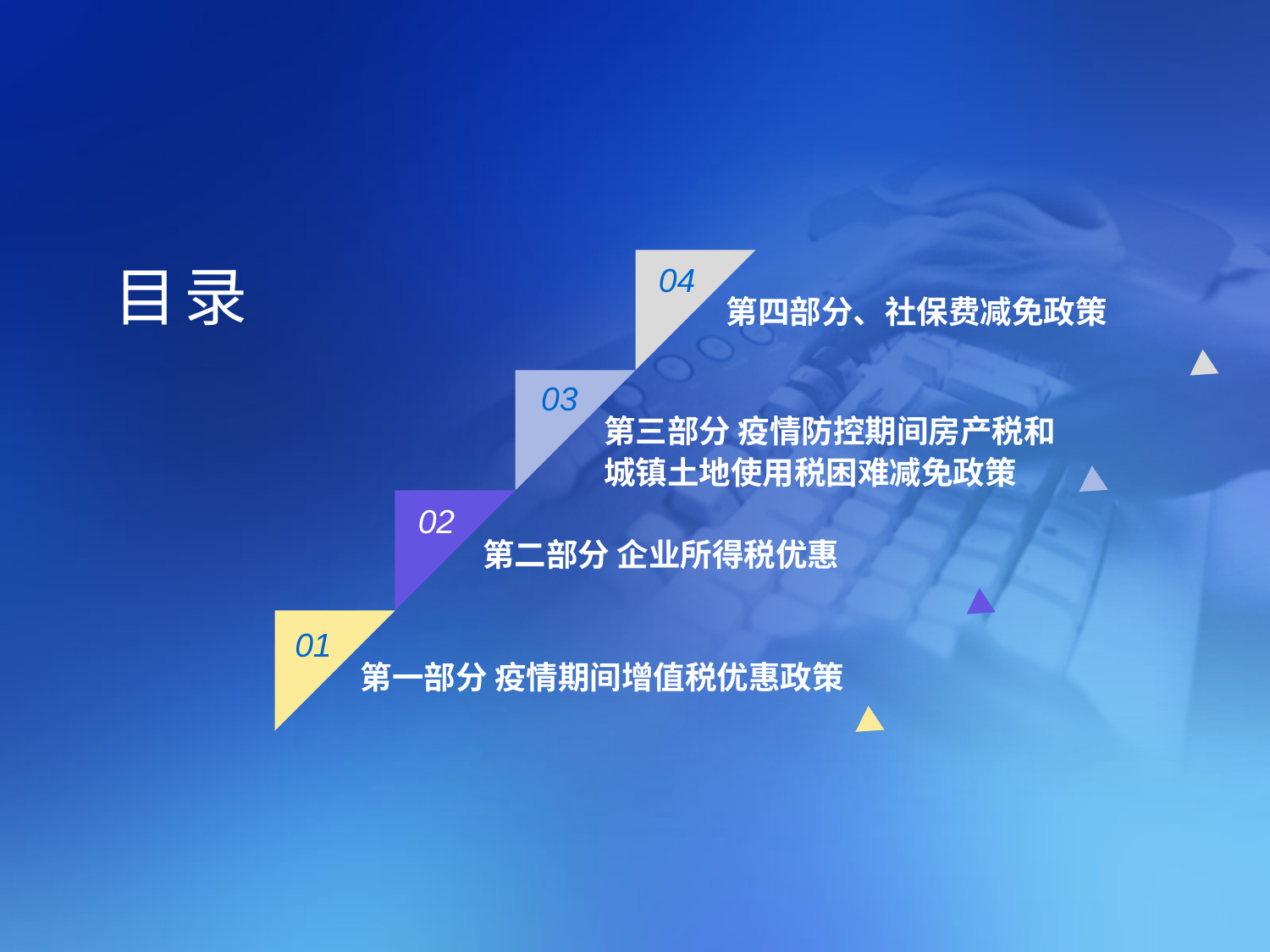

目录
04

第四部分、社保费减免政策

03

第三部分 疫情防控期间房产税和城镇土地使用税困难减免政策

02
第二部分 企业所得税优惠

01
第一部分 疫情期间增值税优惠政策